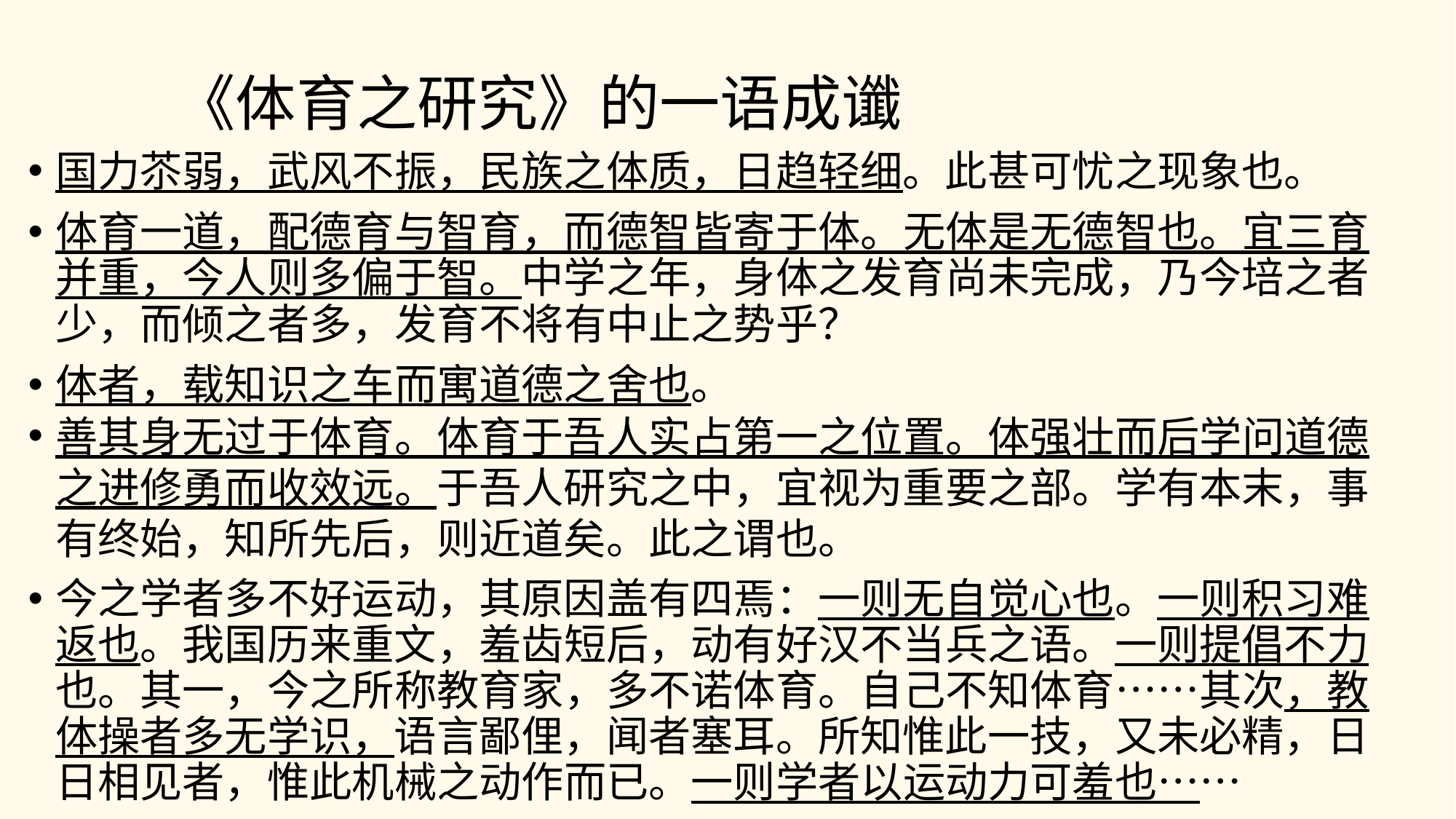

# 《体育之研究》的一语成谶
国力苶弱，武风不振，民族之体质，日趋轻细。此甚可忧之现象也。
体育一道，配德育与智育，而德智皆寄于体。无体是无德智也。宜三育并重，今人则多偏于智。中学之年，身体之发育尚未完成，乃今培之者少，而倾之者多，发育不将有中止之势乎？
体者，载知识之车而寓道德之舍也。
善其身无过于体育。体育于吾人实占第一之位置。体强壮而后学问道德之进修勇而收效远。于吾人研究之中，宜视为重要之部。学有本末，事有终始，知所先后，则近道矣。此之谓也。
今之学者多不好运动，其原因盖有四焉：一则无自觉心也。一则积习难返也。我国历来重文，羞齿短后，动有好汉不当兵之语。一则提倡不力也。其一，今之所称教育家，多不诺体育。自己不知体育……其次，教体操者多无学识，语言鄙俚，闻者塞耳。所知惟此一技，又未必精，日日相见者，惟此机械之动作而已。一则学者以运动力可羞也……